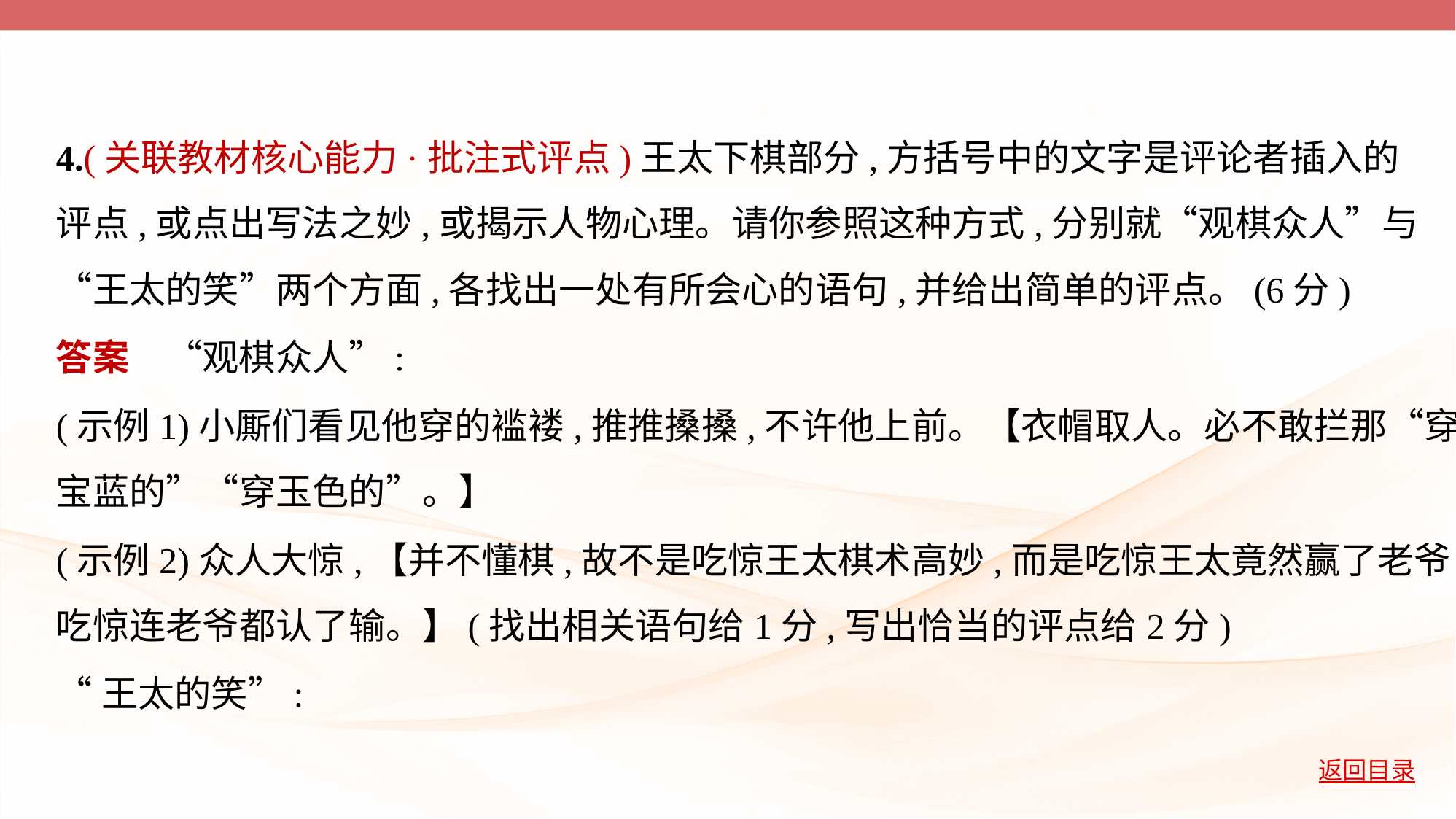

4.(关联教材核心能力·批注式评点)王太下棋部分,方括号中的文字是评论者插入的
评点,或点出写法之妙,或揭示人物心理。请你参照这种方式,分别就“观棋众人”与
“王太的笑”两个方面,各找出一处有所会心的语句,并给出简单的评点。(6分)
答案　“观棋众人”:
(示例1)小厮们看见他穿的褴褛,推推搡搡,不许他上前。【衣帽取人。必不敢拦那“穿
宝蓝的”“穿玉色的”。】
(示例2)众人大惊,【并不懂棋,故不是吃惊王太棋术高妙,而是吃惊王太竟然赢了老爷,
吃惊连老爷都认了输。】(找出相关语句给1分,写出恰当的评点给2分)
“王太的笑”: